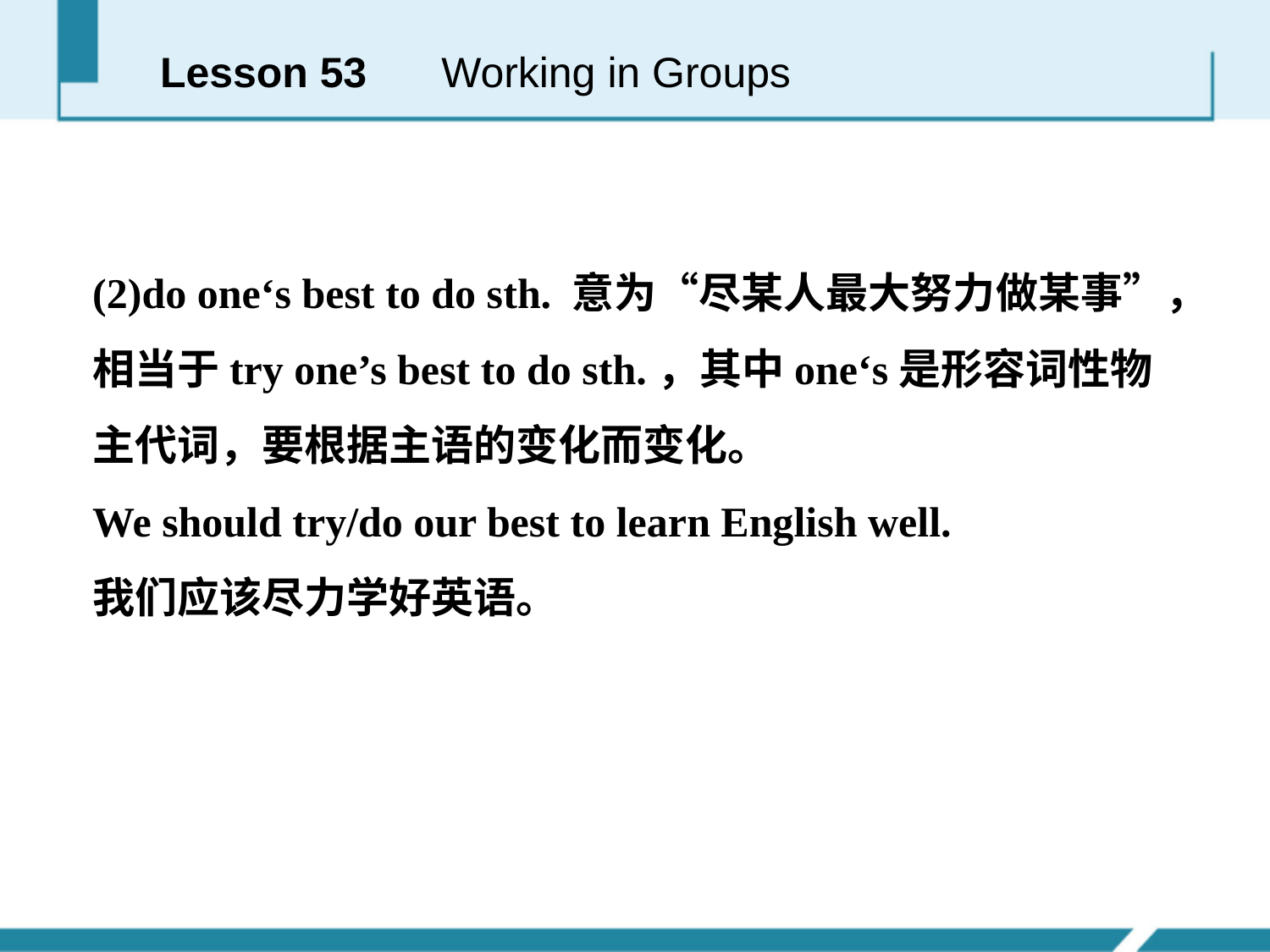

Lesson 53 　Working in Groups
(2)do one‘s best to do sth. 意为“尽某人最大努力做某事”，相当于try one’s best to do sth.，其中one‘s是形容词性物主代词，要根据主语的变化而变化。
We should try/do our best to learn English well.
我们应该尽力学好英语。